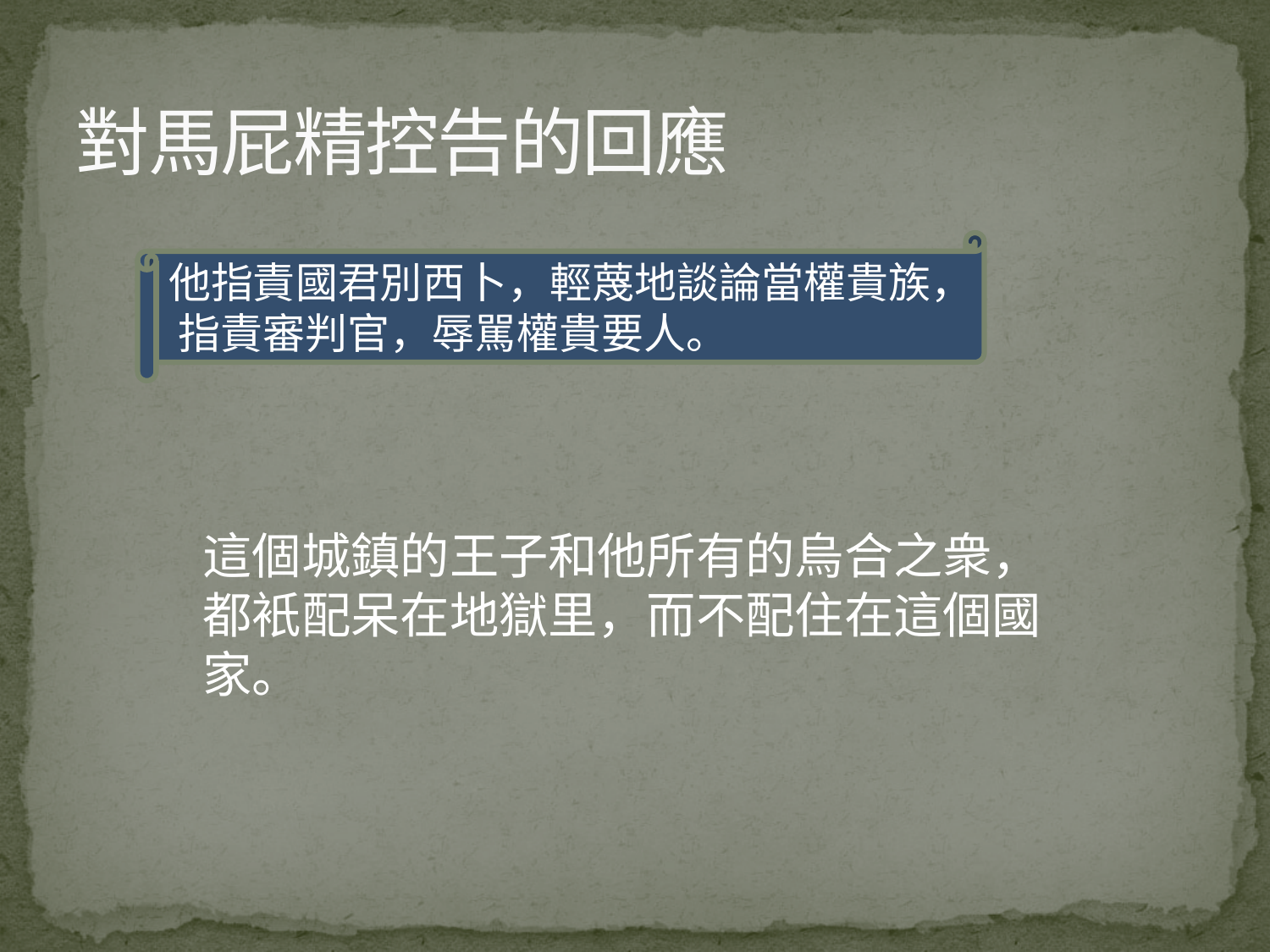

# 對馬屁精控告的回應
他指責國君別西卜，輕蔑地談論當權貴族， 指責審判官，辱駡權貴要人。
這個城鎮的王子和他所有的烏合之衆，都衹配呆在地獄里，而不配住在這個國家。